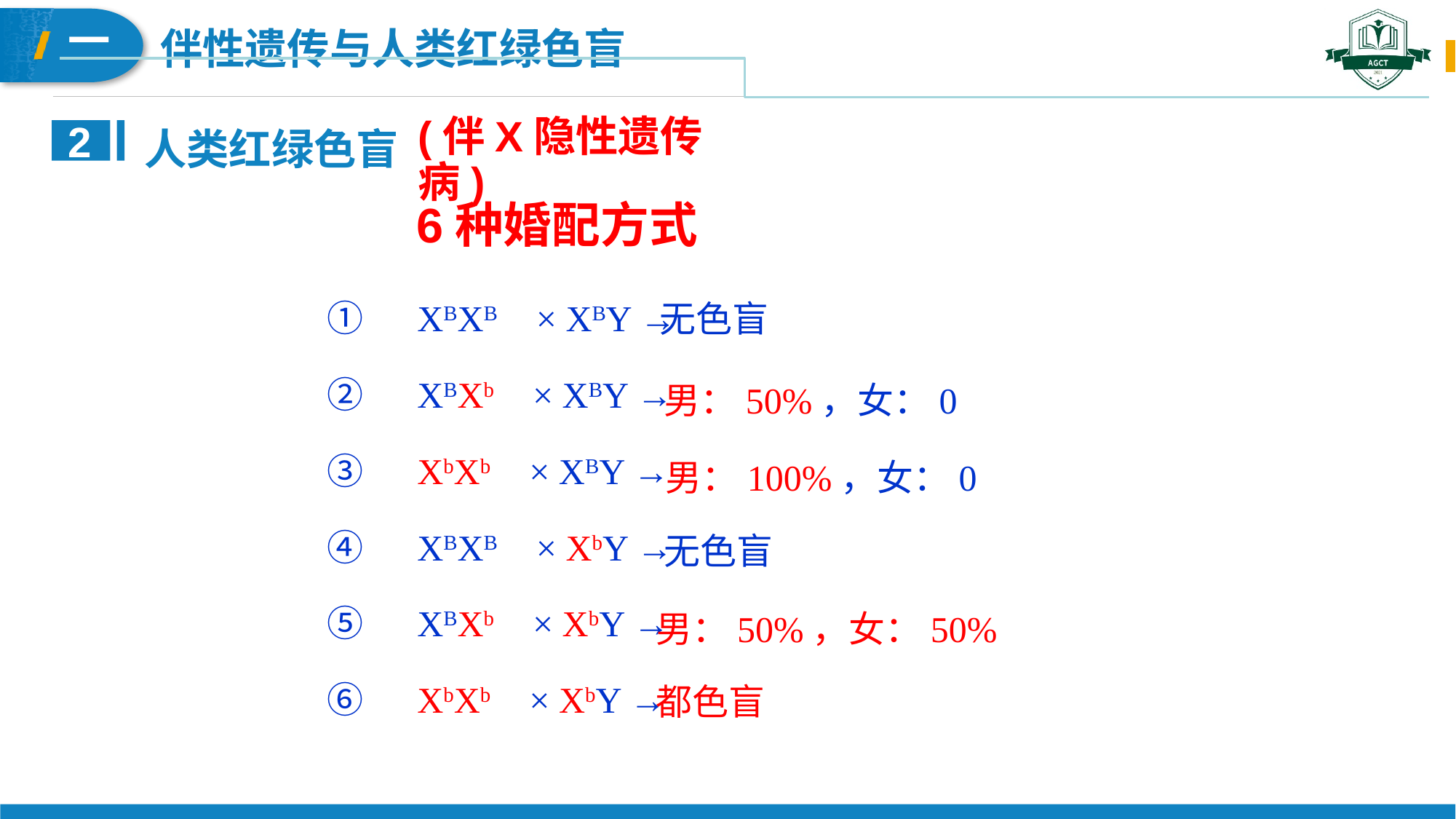

人类红绿色盲
2
(伴X隐性遗传病)
6种婚配方式
无色盲
①　XBXB　× XBY →
②　XBXb　× XBY →
男：50%，女：0
③　XbXb　× XBY →
男：100%，女：0
无色盲
④　XBXB　× XbY →
⑤　XBXb　× XbY →
男：50%，女：50%
⑥　XbXb　× XbY →
都色盲